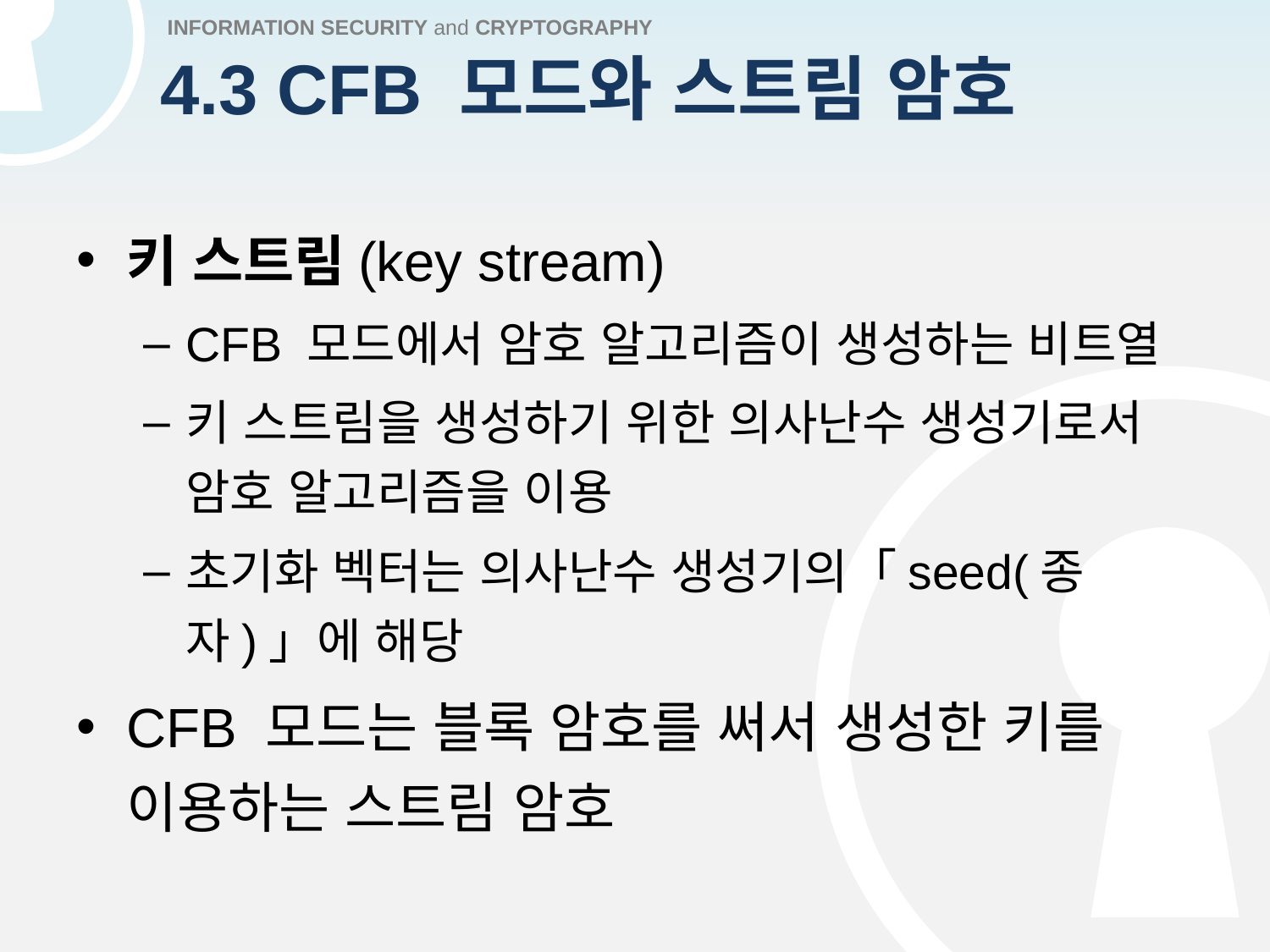

# 4.3 CFB 모드와 스트림 암호
키 스트림(key stream)
CFB 모드에서 암호 알고리즘이 생성하는 비트열
키 스트림을 생성하기 위한 의사난수 생성기로서 암호 알고리즘을 이용
초기화 벡터는 의사난수 생성기의「seed(종자)」에 해당
CFB 모드는 블록 암호를 써서 생성한 키를 이용하는 스트림 암호